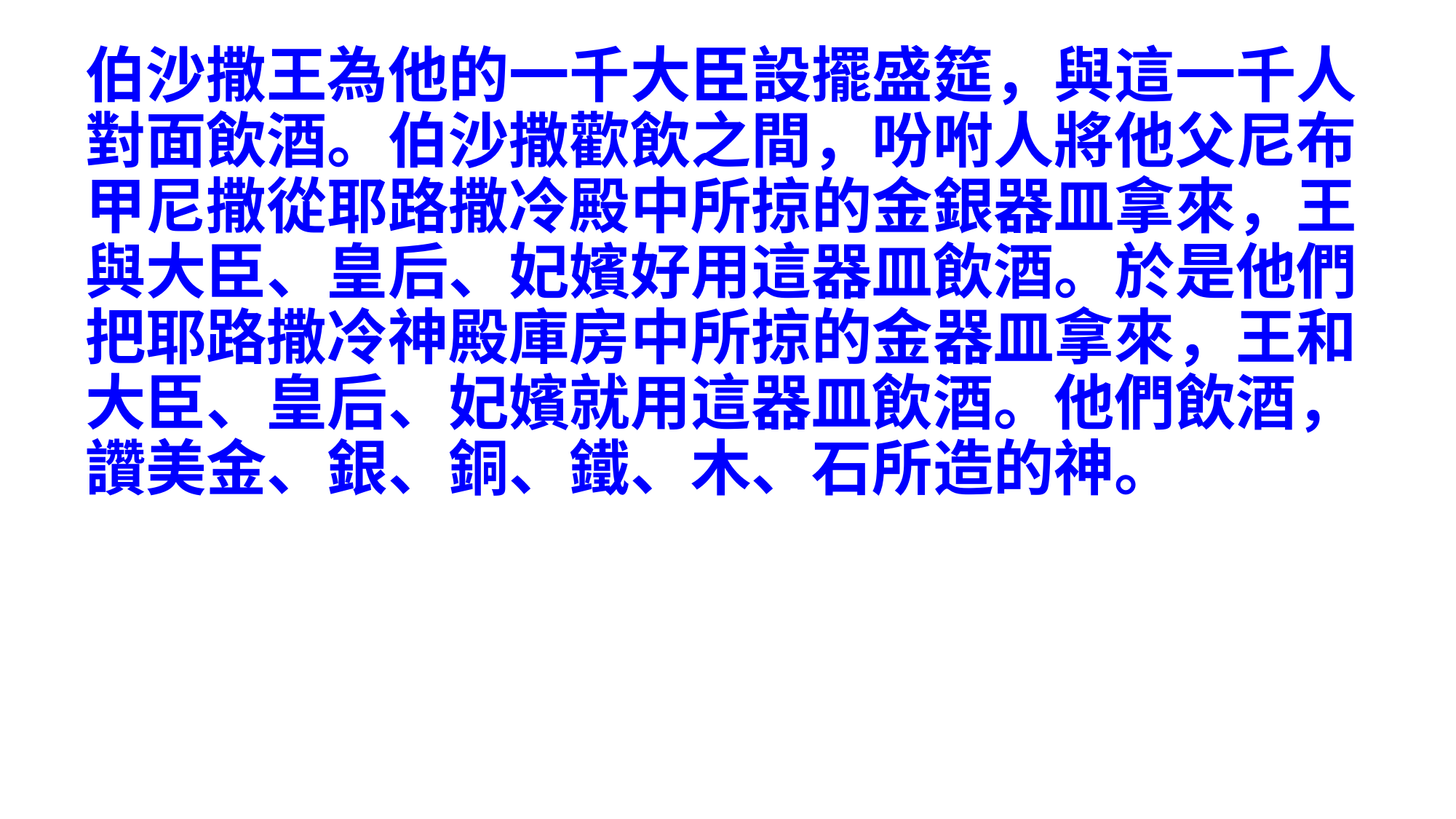

伯沙撒王為他的一千大臣設擺盛筵，與這一千人對面飲酒。伯沙撒歡飲之間，吩咐人將他父尼布甲尼撒從耶路撒冷殿中所掠的金銀器皿拿來，王與大臣、皇后、妃嬪好用這器皿飲酒。於是他們把耶路撒冷神殿庫房中所掠的金器皿拿來，王和大臣、皇后、妃嬪就用這器皿飲酒。他們飲酒，讚美金、銀、銅、鐵、木、石所造的神。